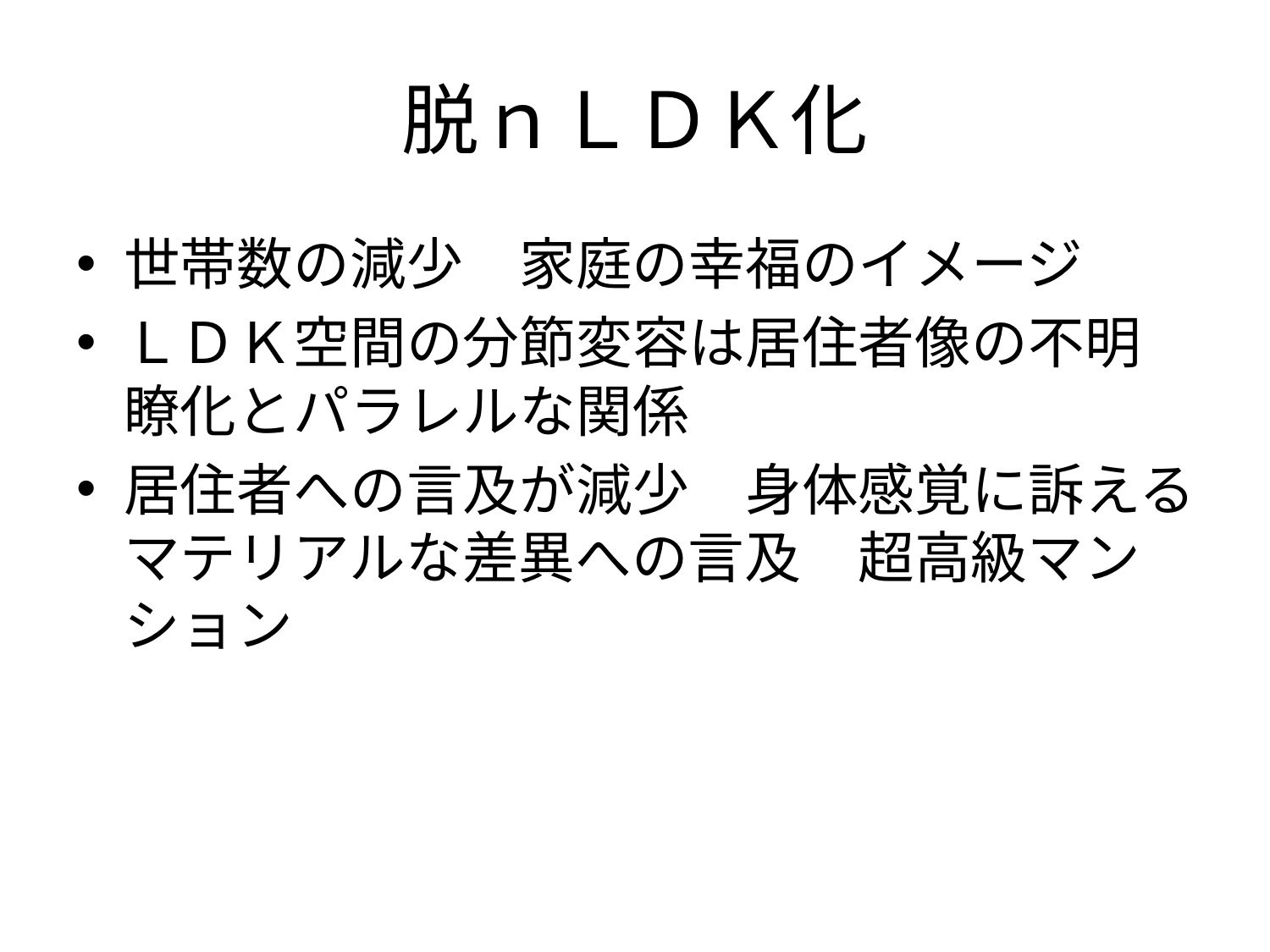

# 脱ｎＬＤＫ化
世帯数の減少　家庭の幸福のイメージ
ＬＤＫ空間の分節変容は居住者像の不明瞭化とパラレルな関係
居住者への言及が減少　身体感覚に訴えるマテリアルな差異への言及　超高級マンション